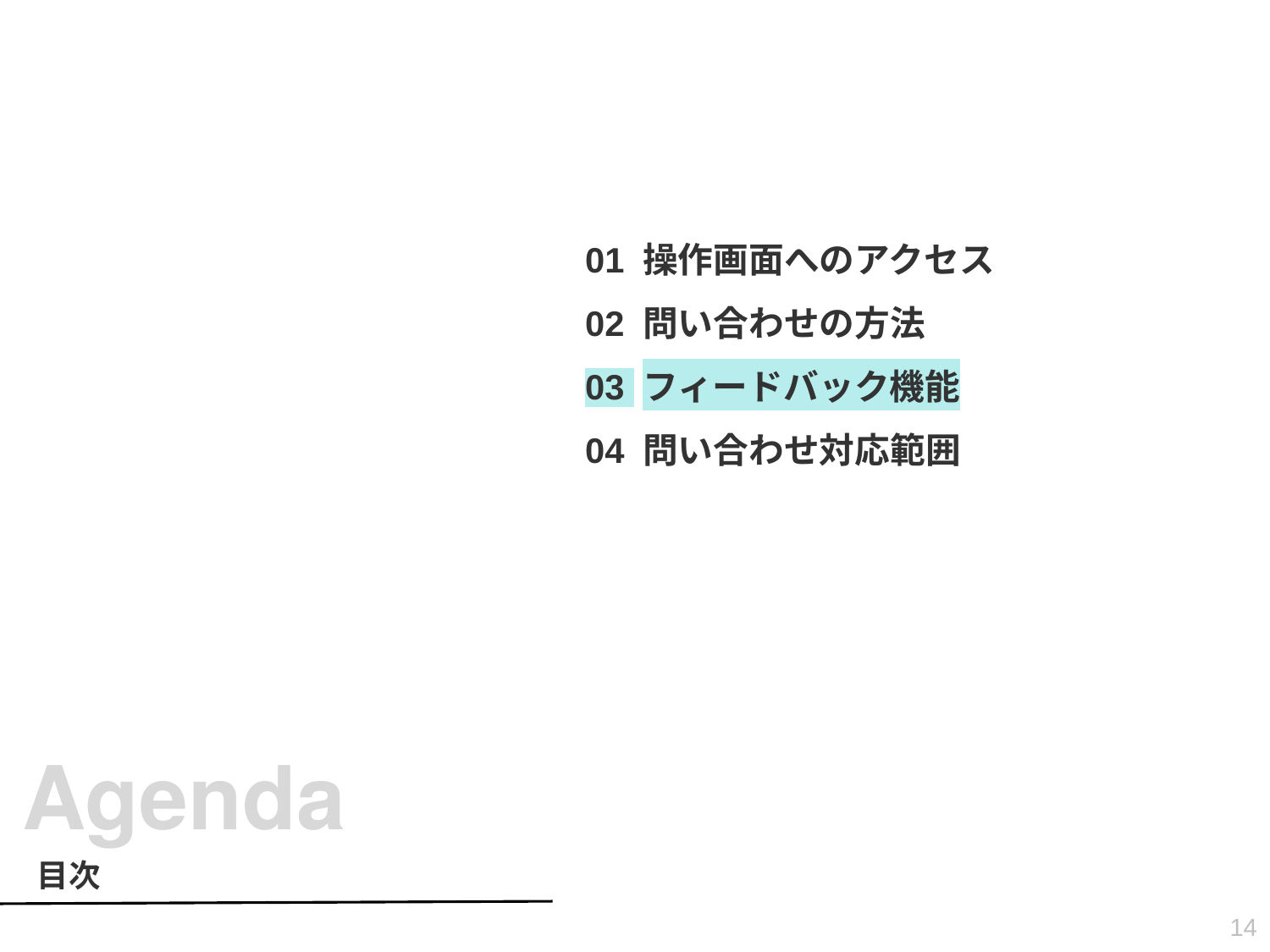

01 操作画面へのアクセス
02 問い合わせの方法
03 フィードバック機能
04 問い合わせ対応範囲
Agenda
目次
14